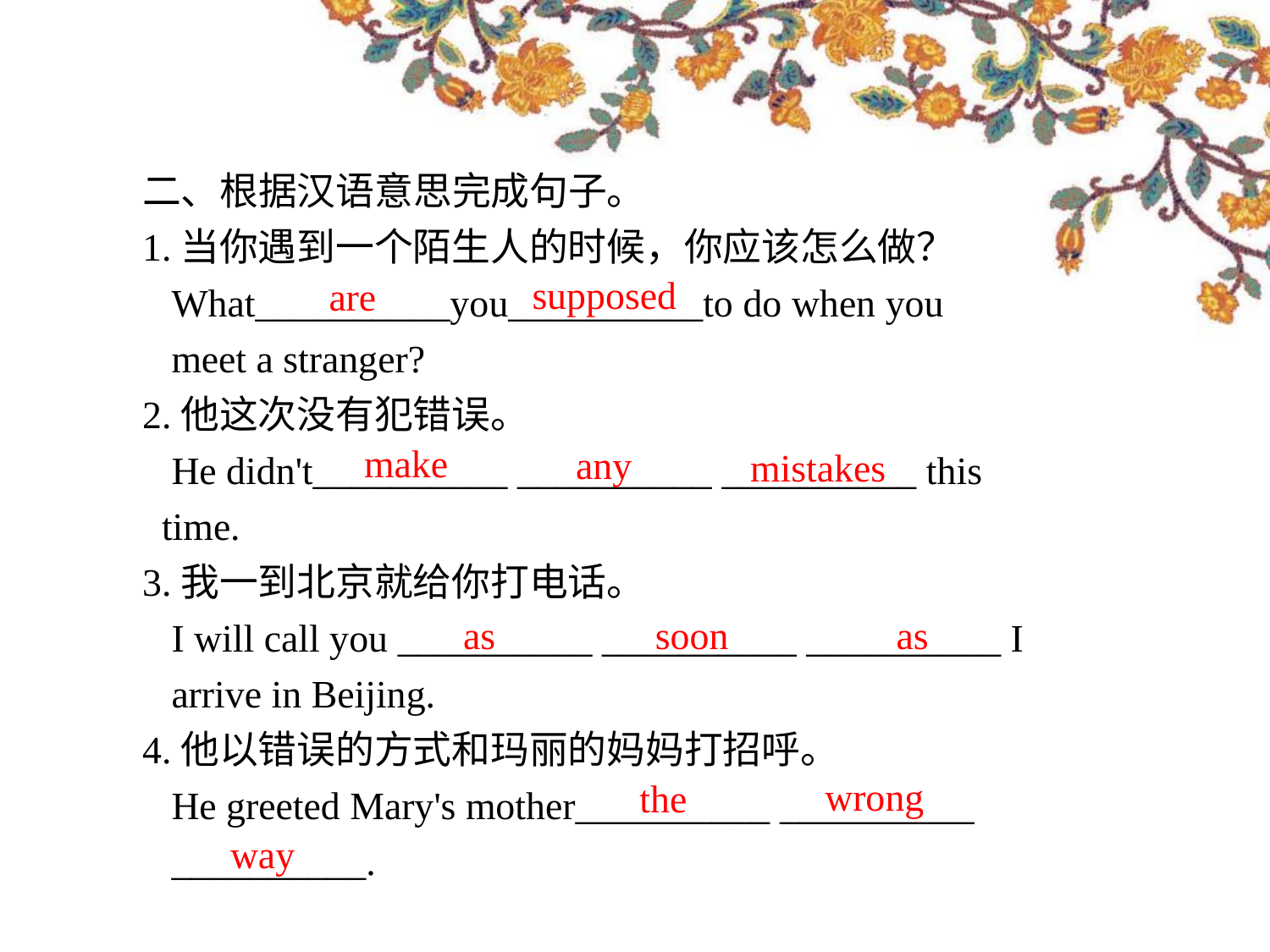

二、根据汉语意思完成句子。
1.当你遇到一个陌生人的时候，你应该怎么做？
   What__________you__________to do when you
   meet a stranger?
2.他这次没有犯错误。
   He didn't__________ __________ __________ this
  time.
3.我一到北京就给你打电话。
   I will call you __________ __________ __________ I
   arrive in Beijing.
4.他以错误的方式和玛丽的妈妈打招呼。
   He greeted Mary's mother__________ __________
   __________.
supposed
are
make
any
mistakes
soon
as
as
wrong
the
way